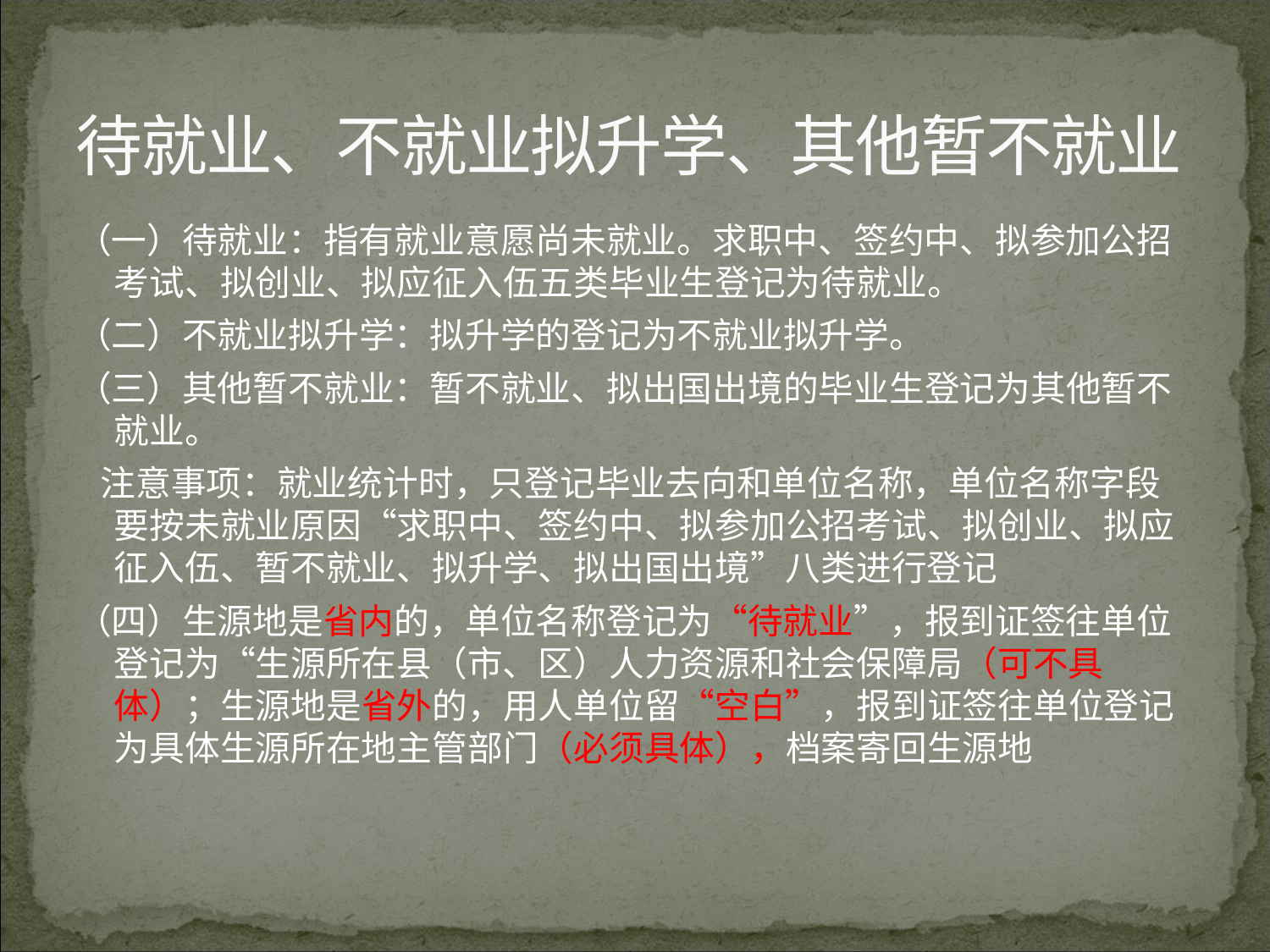

# 待就业、不就业拟升学、其他暂不就业
（一）待就业：指有就业意愿尚未就业。求职中、签约中、拟参加公招考试、拟创业、拟应征入伍五类毕业生登记为待就业。
（二）不就业拟升学：拟升学的登记为不就业拟升学。
（三）其他暂不就业：暂不就业、拟出国出境的毕业生登记为其他暂不就业。
  注意事项：就业统计时，只登记毕业去向和单位名称，单位名称字段要按未就业原因“求职中、签约中、拟参加公招考试、拟创业、拟应征入伍、暂不就业、拟升学、拟出国出境”八类进行登记
（四）生源地是省内的，单位名称登记为“待就业”，报到证签往单位登记为“生源所在县（市、区）人力资源和社会保障局（可不具体）；生源地是省外的，用人单位留“空白”，报到证签往单位登记为具体生源所在地主管部门（必须具体），档案寄回生源地